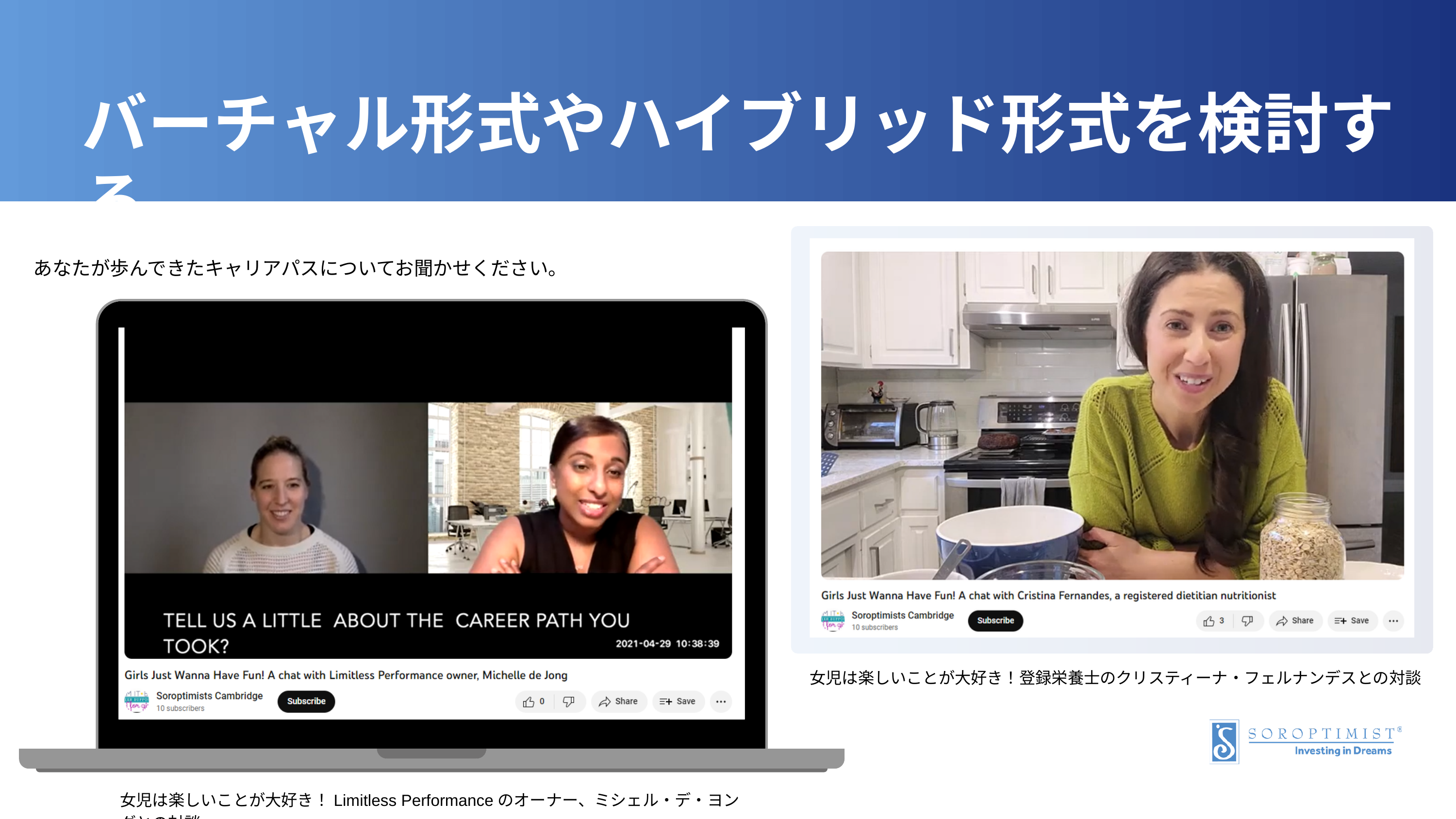

バーチャル形式やハイブリッド形式を検討する

あなたが歩んできたキャリアパスについてお聞かせください。

女児は楽しいことが大好き！登録栄養士のクリスティーナ・フェルナンデスとの対談

女児は楽しいことが大好き！Limitless Performanceのオーナー、ミシェル・デ・ヨングとの対談